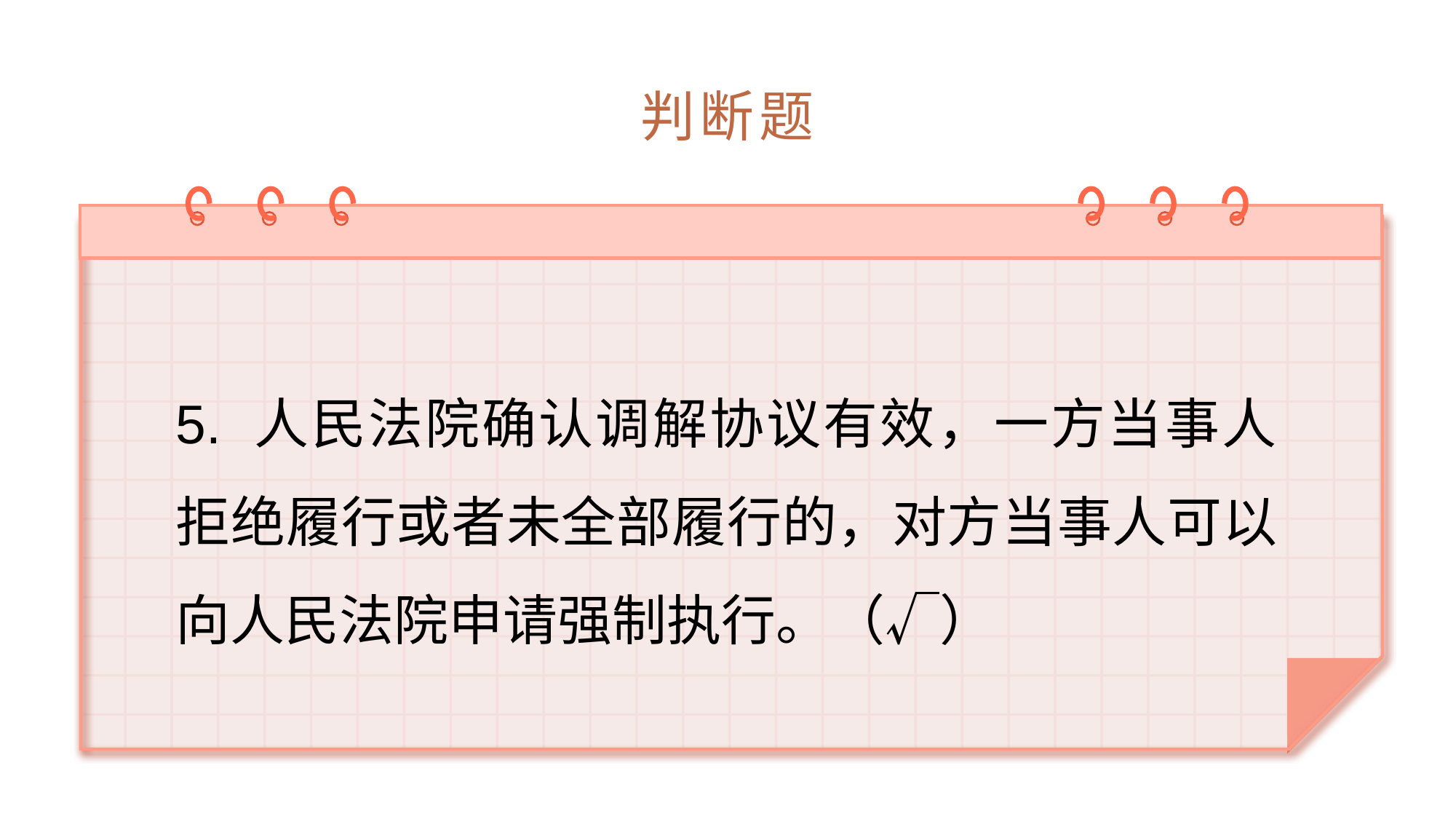

# 判断题

5. 人民法院确认调解协议有效，一方当事人拒绝履行或者未全部履行的，对方当事人可以向人民法院申请强制执行。（√）